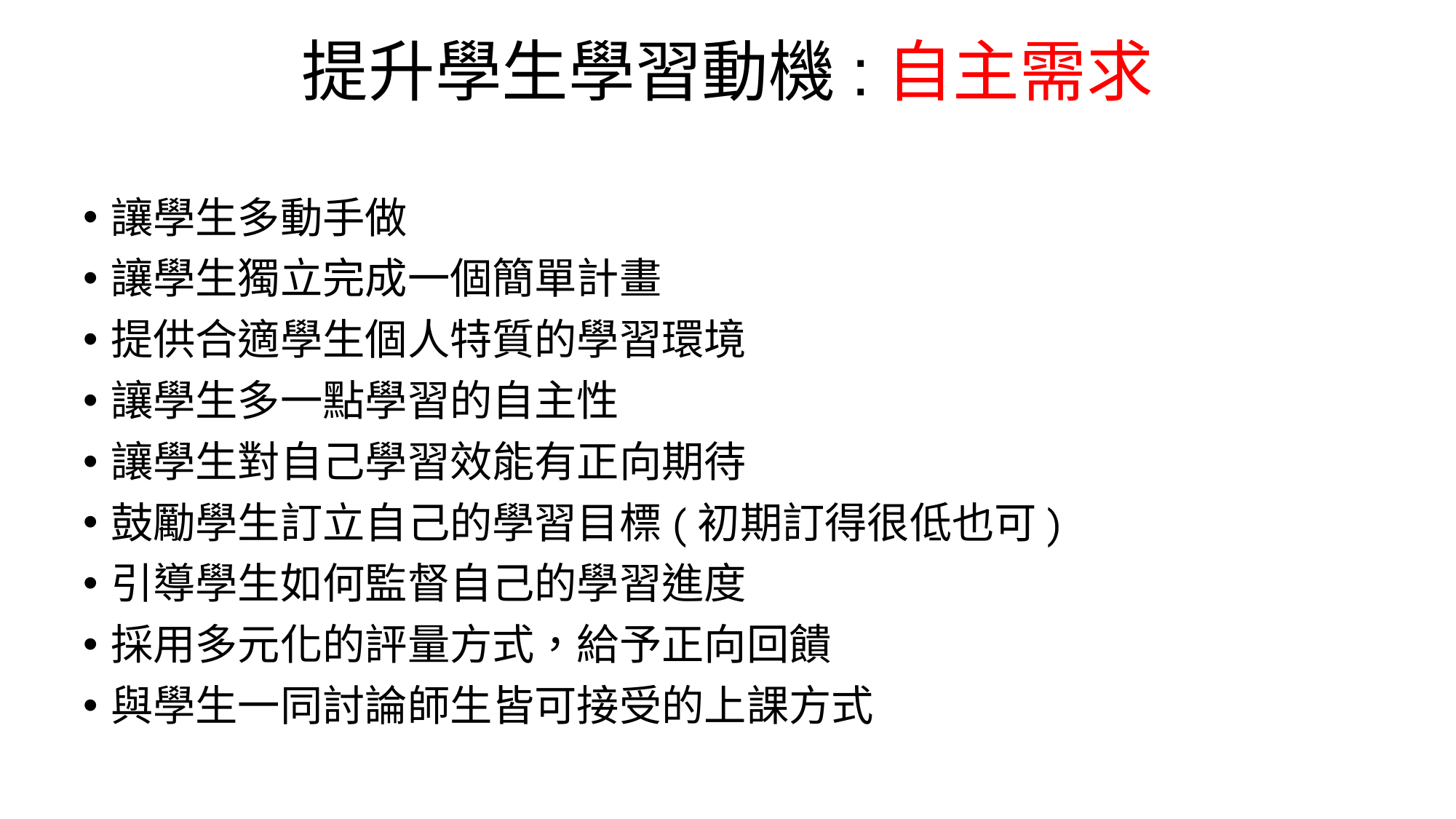

# 提升學生學習動機:自主需求
讓學生多動手做
讓學生獨立完成一個簡單計畫
提供合適學生個人特質的學習環境
讓學生多一點學習的自主性
讓學生對自己學習效能有正向期待
鼓勵學生訂立自己的學習目標(初期訂得很低也可)
引導學生如何監督自己的學習進度
採用多元化的評量方式，給予正向回饋
與學生一同討論師生皆可接受的上課方式